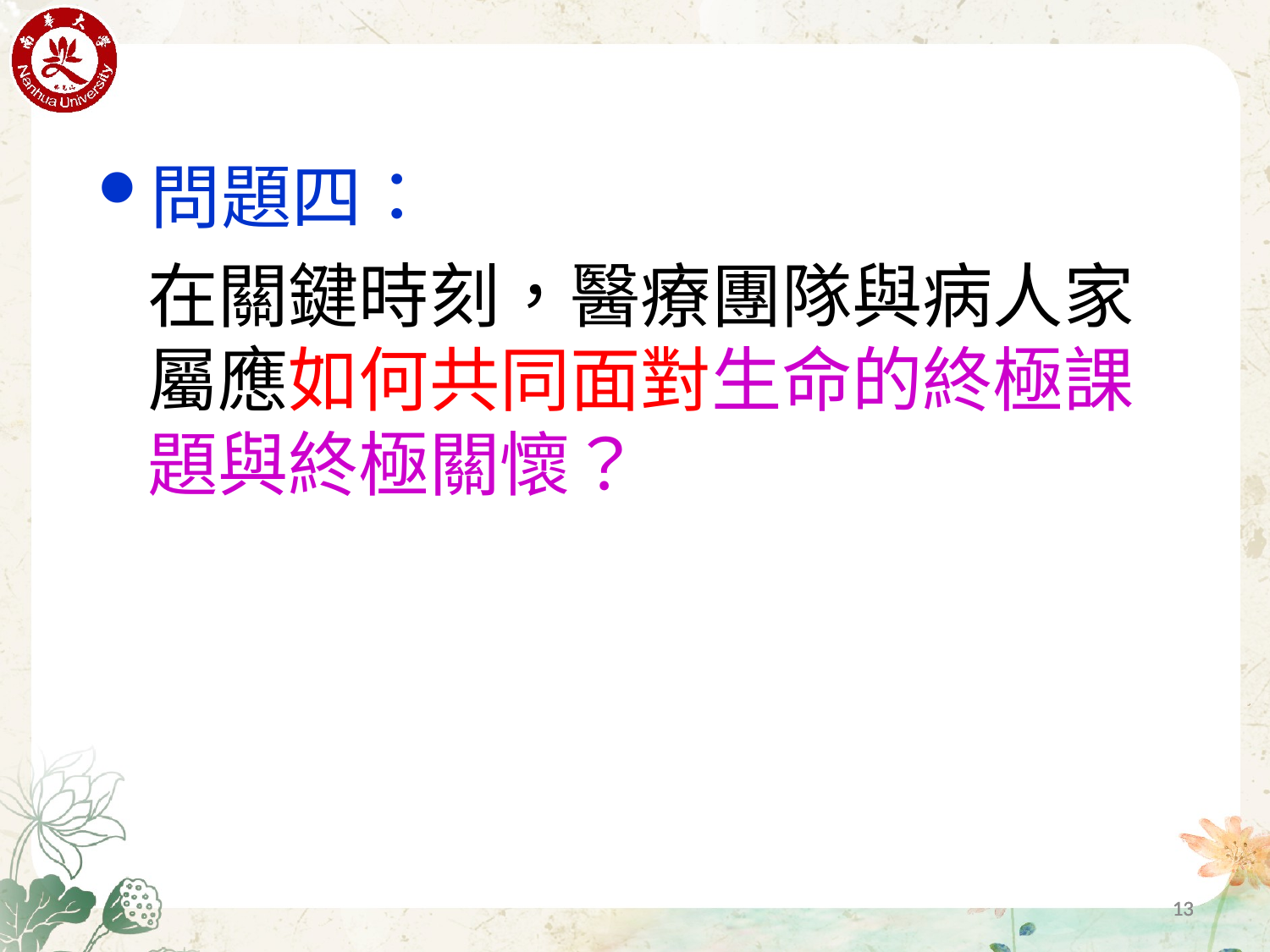

問題四：
	在關鍵時刻，醫療團隊與病人家屬應如何共同面對生命的終極課題與終極關懷？
13
13
13